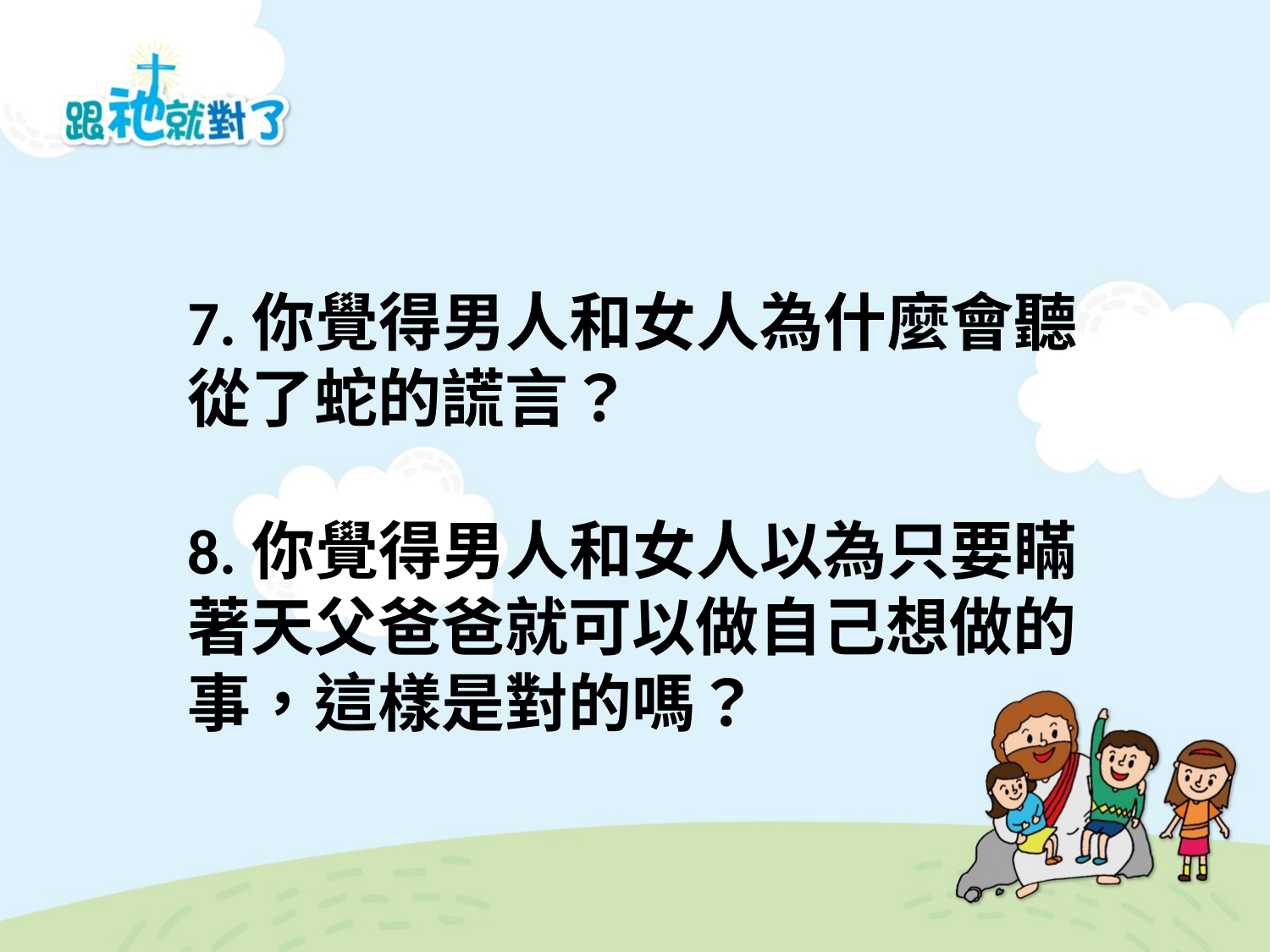

7.你覺得男人和女人為什麼會聽從了蛇的謊言？

8.你覺得男人和女人以為只要瞞著天父爸爸就可以做自己想做的事，這樣是對的嗎？